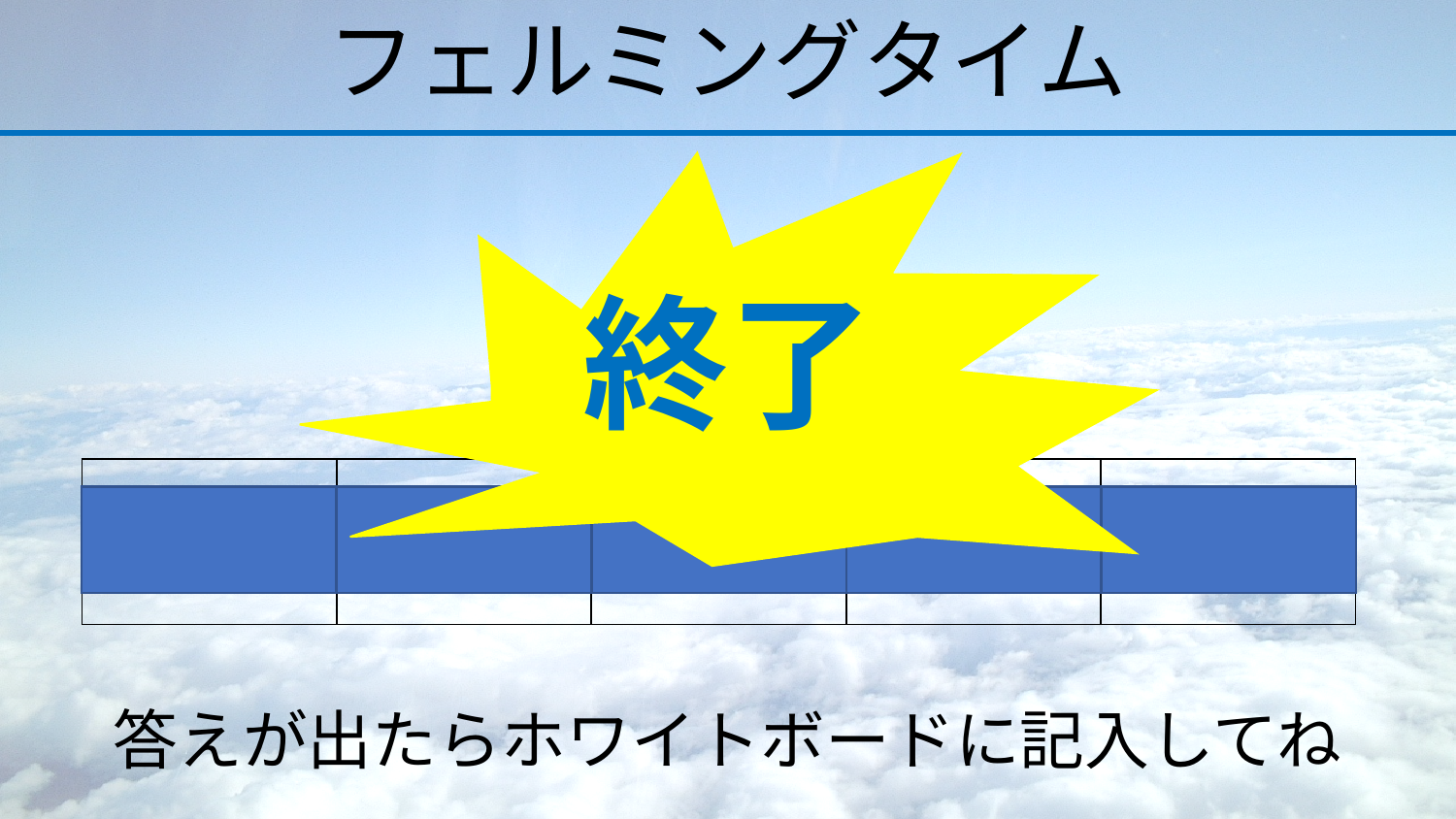

# フェルミングタイム
終了
|  |  |  |  |  |
| --- | --- | --- | --- | --- |

答えが出たらホワイトボードに記入してね